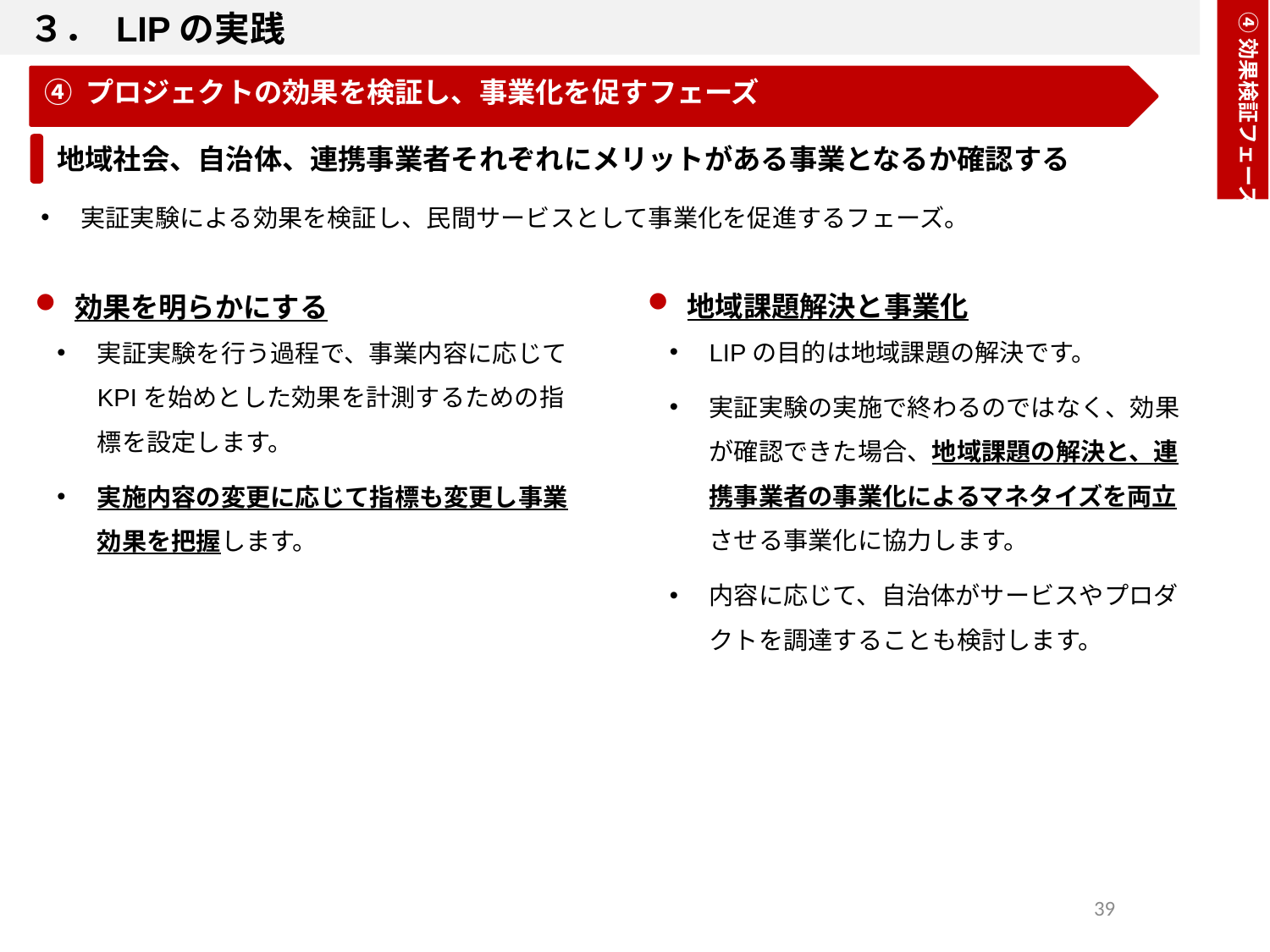

３． LIPの実践
④効果検証フェーズ
④ プロジェクトの効果を検証し、事業化を促すフェーズ

地域社会、自治体、連携事業者それぞれにメリットがある事業となるか確認する
実証実験による効果を検証し、民間サービスとして事業化を促進するフェーズ。
地域課題解決と事業化
LIPの目的は地域課題の解決です。
実証実験の実施で終わるのではなく、効果が確認できた場合、地域課題の解決と、連携事業者の事業化によるマネタイズを両立させる事業化に協力します。
内容に応じて、自治体がサービスやプロダクトを調達することも検討します。
効果を明らかにする
実証実験を行う過程で、事業内容に応じてKPIを始めとした効果を計測するための指標を設定します。
実施内容の変更に応じて指標も変更し事業効果を把握します。
39